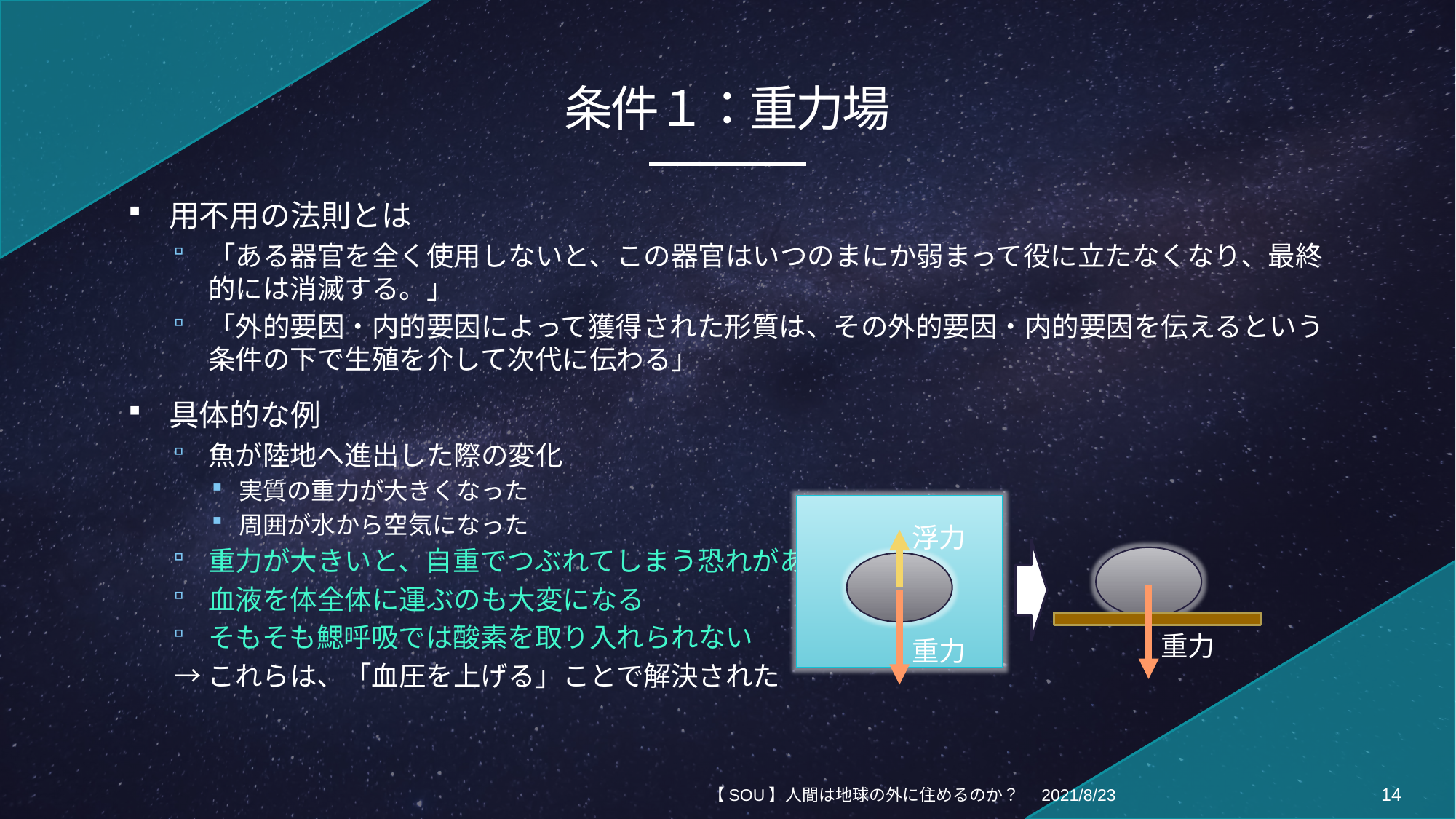

# 条件１：重力場
用不用の法則とは
「ある器官を全く使用しないと、この器官はいつのまにか弱まって役に立たなくなり、最終的には消滅する。」
「外的要因・内的要因によって獲得された形質は、その外的要因・内的要因を伝えるという条件の下で生殖を介して次代に伝わる」
具体的な例
魚が陸地へ進出した際の変化
実質の重力が大きくなった
周囲が水から空気になった
重力が大きいと、自重でつぶれてしまう恐れがある
血液を体全体に運ぶのも大変になる
そもそも鰓呼吸では酸素を取り入れられない
→これらは、「血圧を上げる」ことで解決された

浮力

重力

重力
【SOU】人間は地球の外に住めるのか？
2021/8/23
14